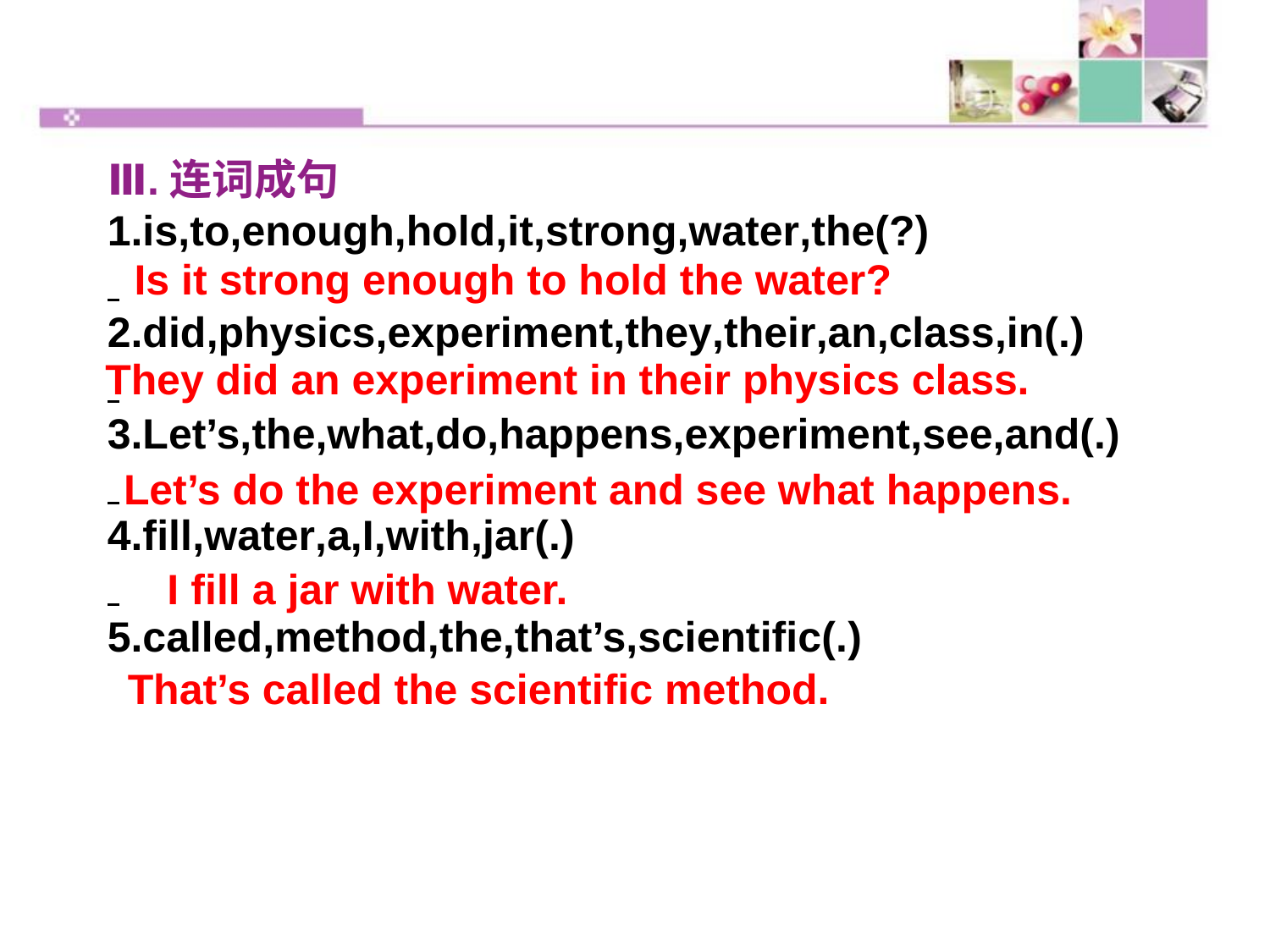

Ⅲ.连词成句
1.is,to,enough,hold,it,strong,water,the(?)

2.did,physics,experiment,they,their,an,class,in(.)

3.Let’s,the,what,do,happens,experiment,see,and(.)

4.fill,water,a,I,with,jar(.)

5.called,method,the,that’s,scientific(.)

Is it strong enough to hold the water?
They did an experiment in their physics class.
Let’s do the experiment and see what happens.
I fill a jar with water.
That’s called the scientific method.